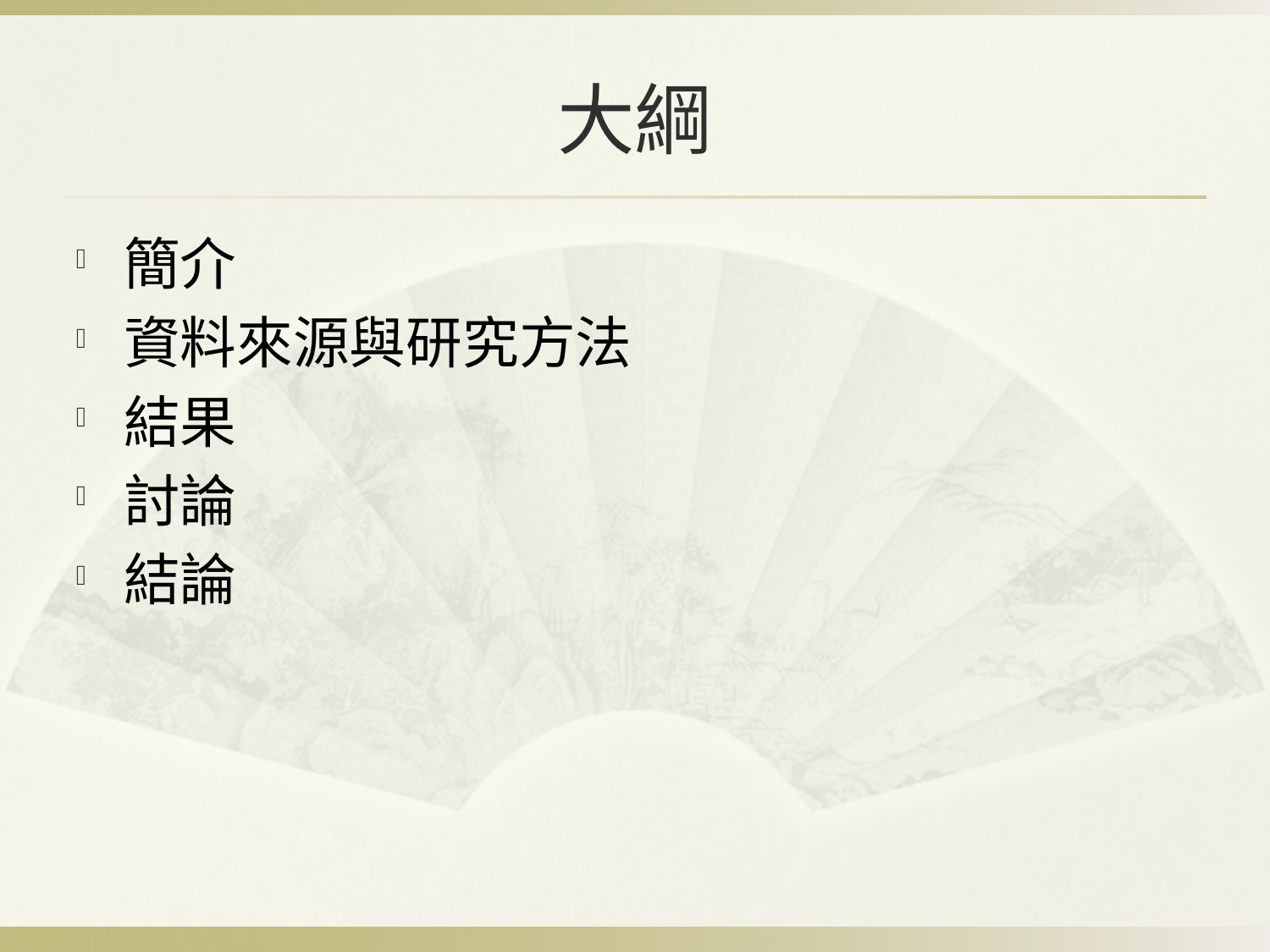

# 大綱
簡介
資料來源與研究方法
結果
討論
結論